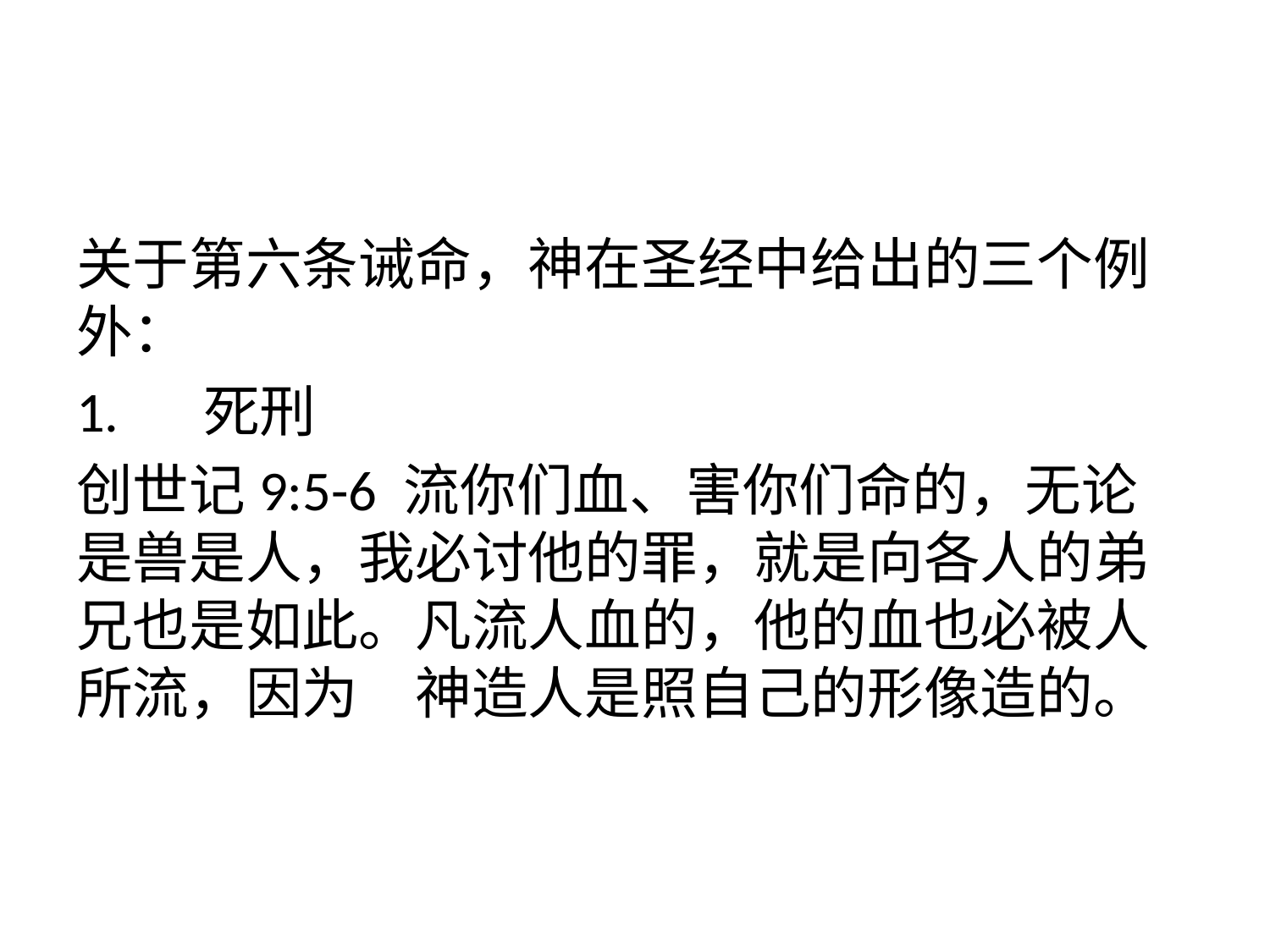

#
关于第六条诫命，神在圣经中给出的三个例外：
1.	死刑
创世记9:5-6 流你们血、害你们命的，无论是兽是人，我必讨他的罪，就是向各人的弟兄也是如此。凡流人血的，他的血也必被人所流，因为　神造人是照自己的形像造的。